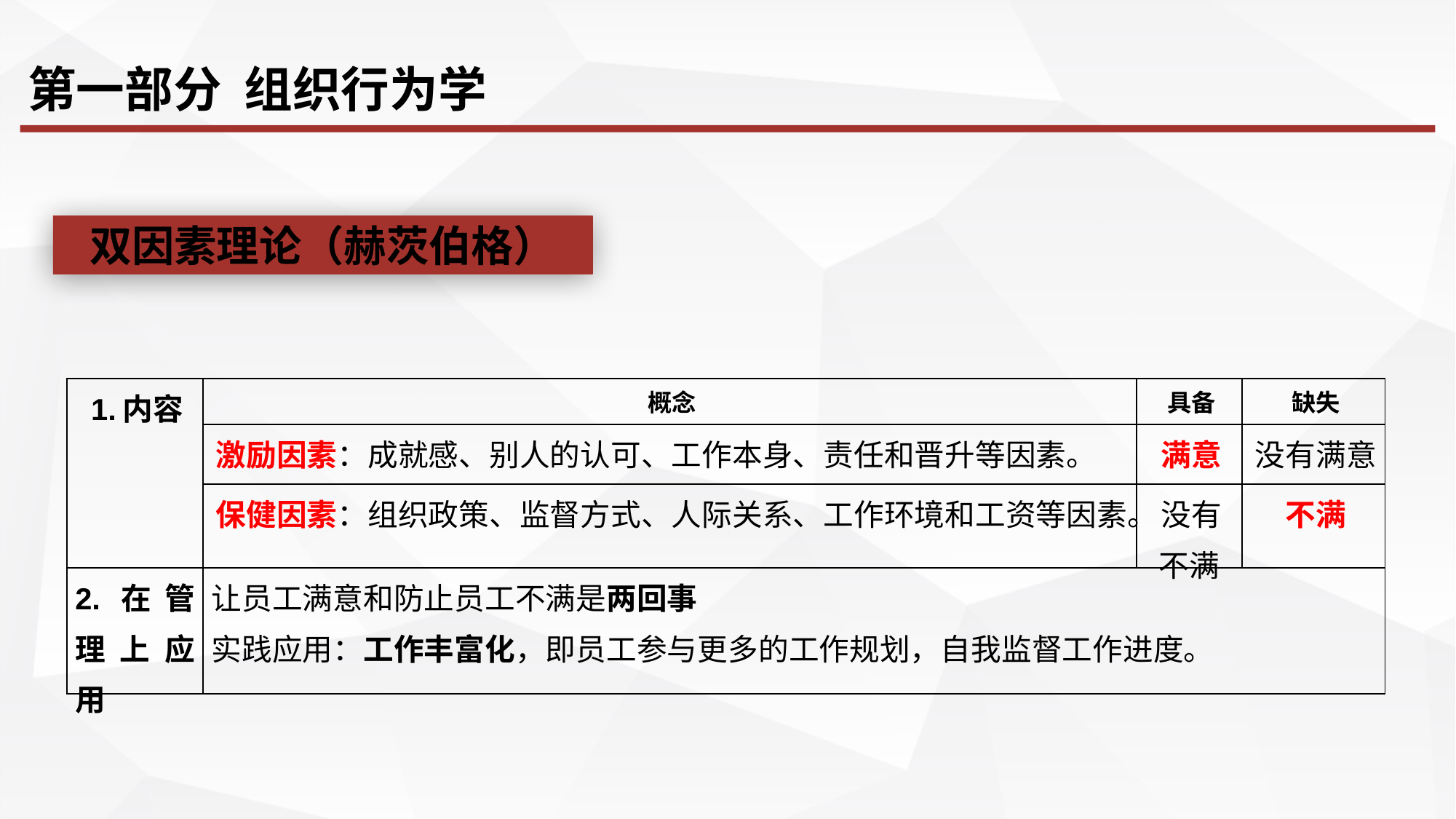

第一部分  组织行为学

双因素理论（赫茨伯格）
| 1.内容 | 概念 | 具备 | 缺失 |
| --- | --- | --- | --- |
|  | 激励因素：成就感、别人的认可、工作本身、责任和晋升等因素。 | 满意 | 没有满意 |
|  | 保健因素：组织政策、监督方式、人际关系、工作环境和工资等因素。 | 没有不满 | 不满 |
| 2.在管理上应用 | 让员工满意和防止员工不满是两回事 实践应用：工作丰富化，即员工参与更多的工作规划，自我监督工作进度。 |  |  |